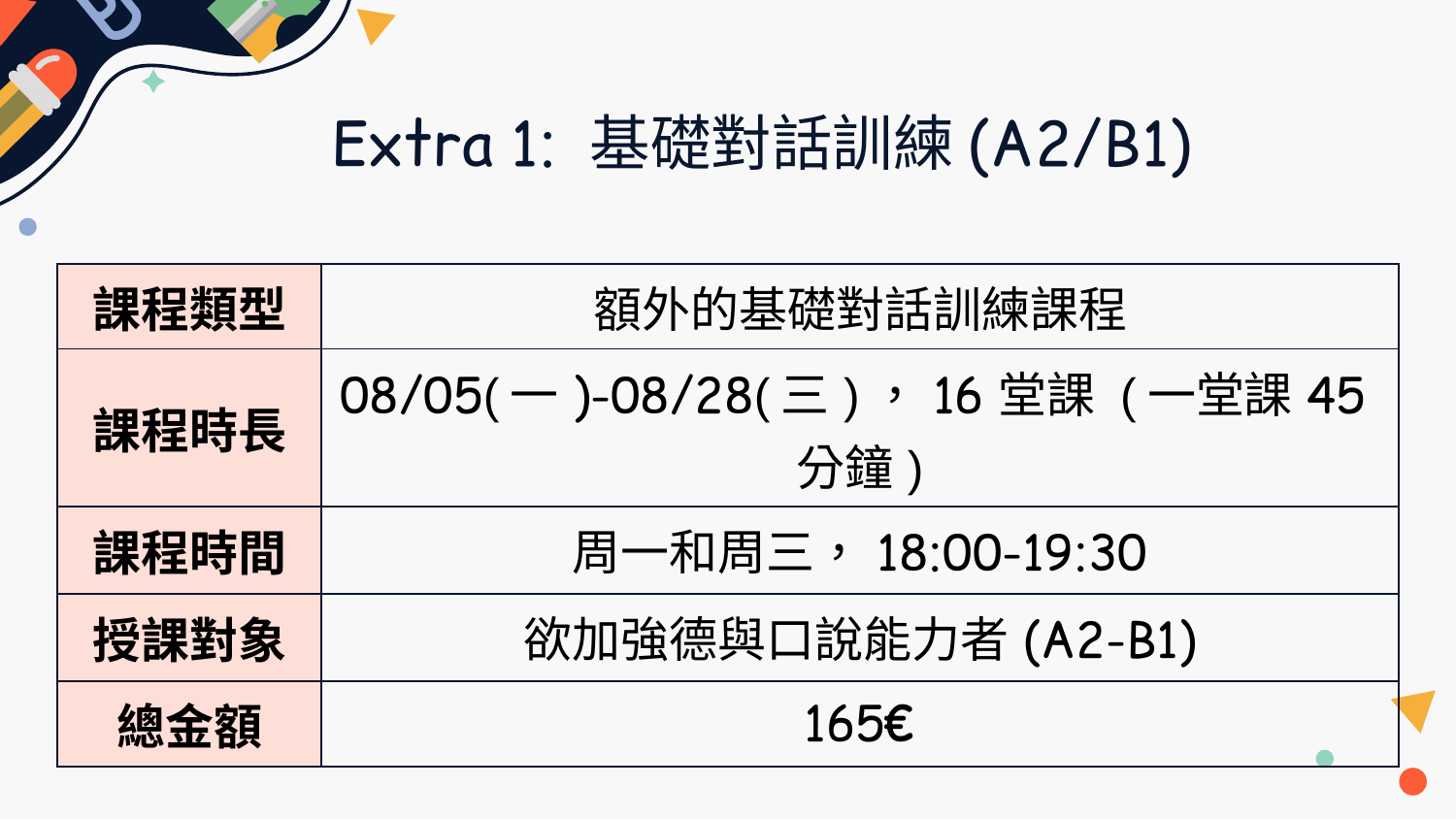

Extra 1: 基礎對話訓練(A2/B1)
| 課程類型 | 額外的基礎對話訓練課程 |
| --- | --- |
| 課程時長 | 08/05(一)-08/28(三)，16堂課 (一堂課45分鐘) |
| 課程時間 | 周一和周三，18:00-19:30 |
| 授課對象 | 欲加強德與口說能力者(A2-B1) |
| 總金額 | 165€ |